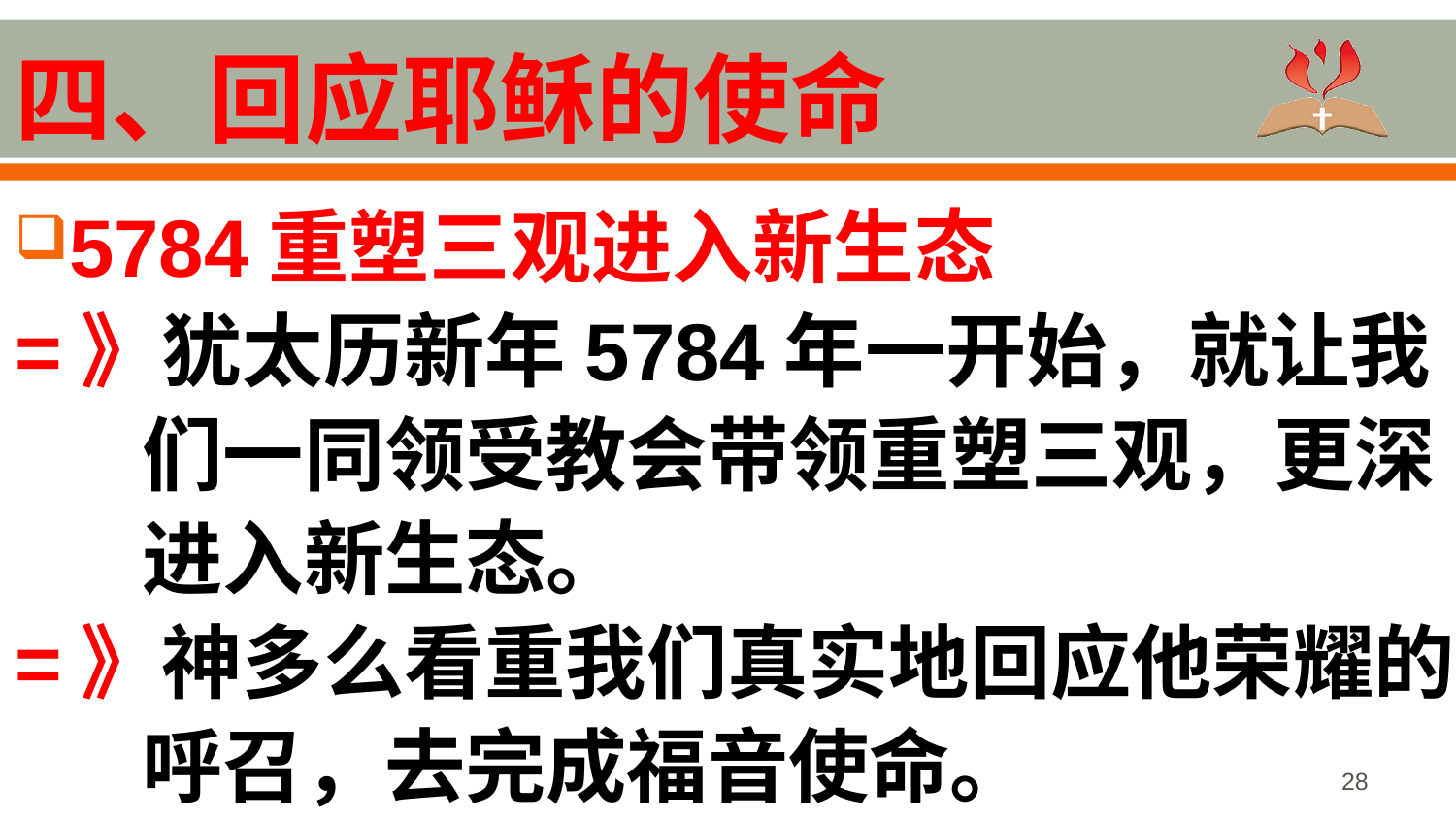

# 四、回应耶稣的使命
5784重塑三观进入新生态
=》犹太历新年5784年一开始，就让我们一同领受教会带领重塑三观，更深进入新生态。
=》神多么看重我们真实地回应他荣耀的呼召，去完成福音使命。
28